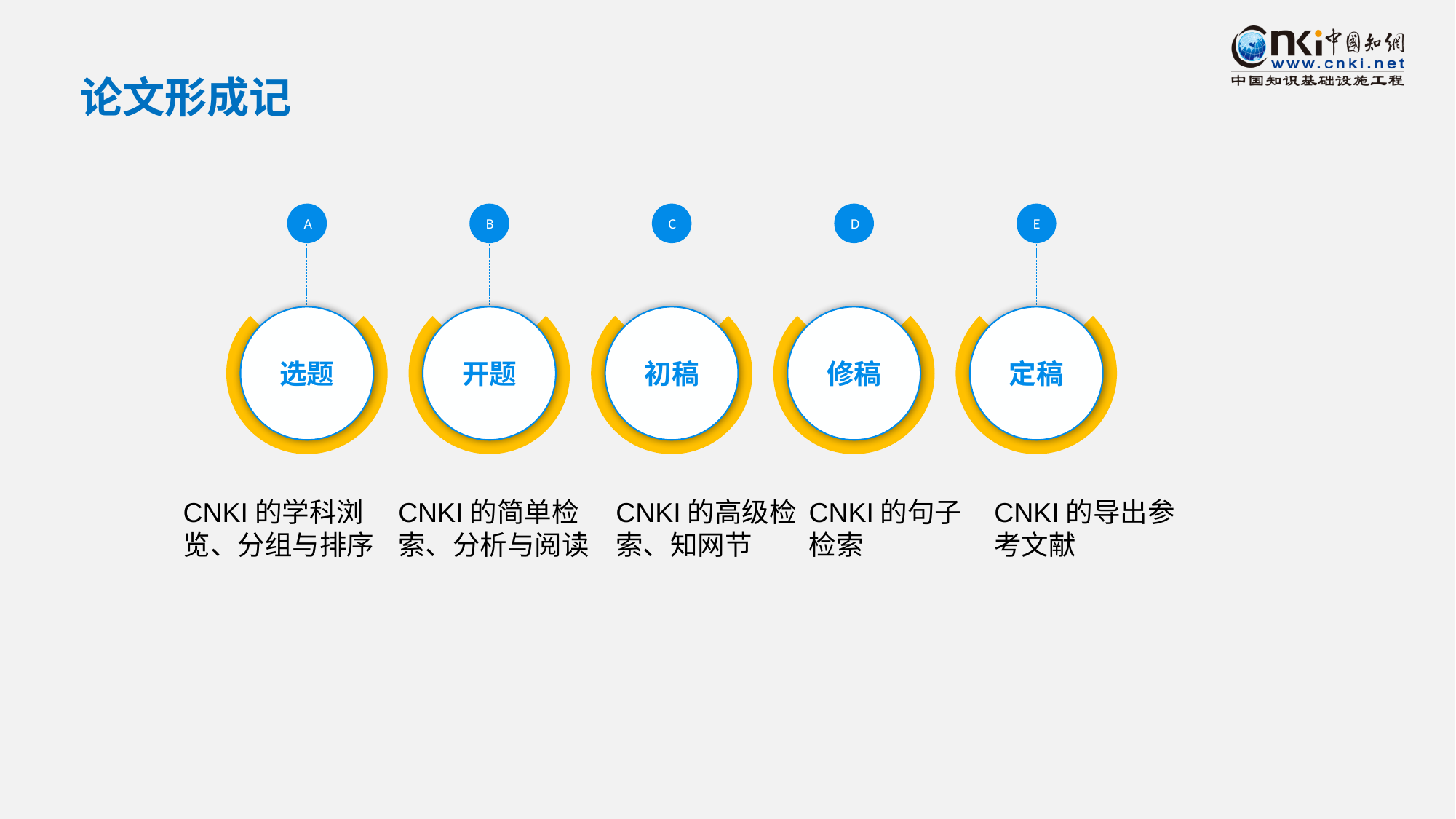

论文形成记
A
选题

B
开题

C
初稿

D
修稿

E
定稿

CNKI的学科浏览、分组与排序
CNKI的简单检索、分析与阅读
CNKI的高级检索、知网节
CNKI的句子检索
CNKI的导出参考文献